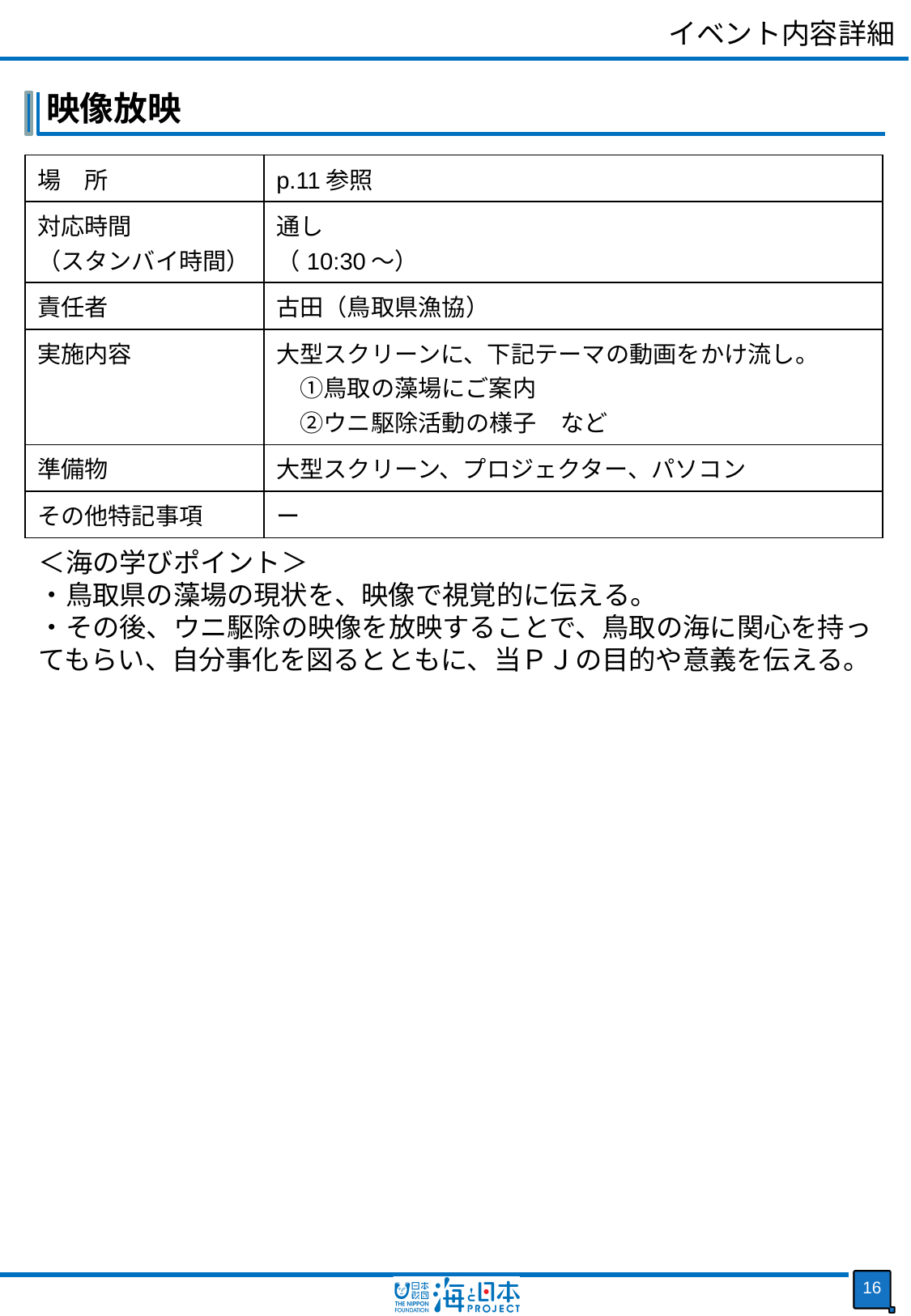

イベント内容詳細
映像放映

| 場　所 | p.11参照 |
| --- | --- |
| 対応時間 （スタンバイ時間） | 通し （10:30～） |
| 責任者 | 古田（鳥取県漁協） |
| 実施内容 | 大型スクリーンに、下記テーマの動画をかけ流し。 　①鳥取の藻場にご案内 　②ウニ駆除活動の様子　など |
| 準備物 | 大型スクリーン、プロジェクター、パソコン |
| その他特記事項 | ー |
＜海の学びポイント＞
・鳥取県の藻場の現状を、映像で視覚的に伝える。
・その後、ウニ駆除の映像を放映することで、鳥取の海に関心を持ってもらい、自分事化を図るとともに、当ＰＪの目的や意義を伝える。
16